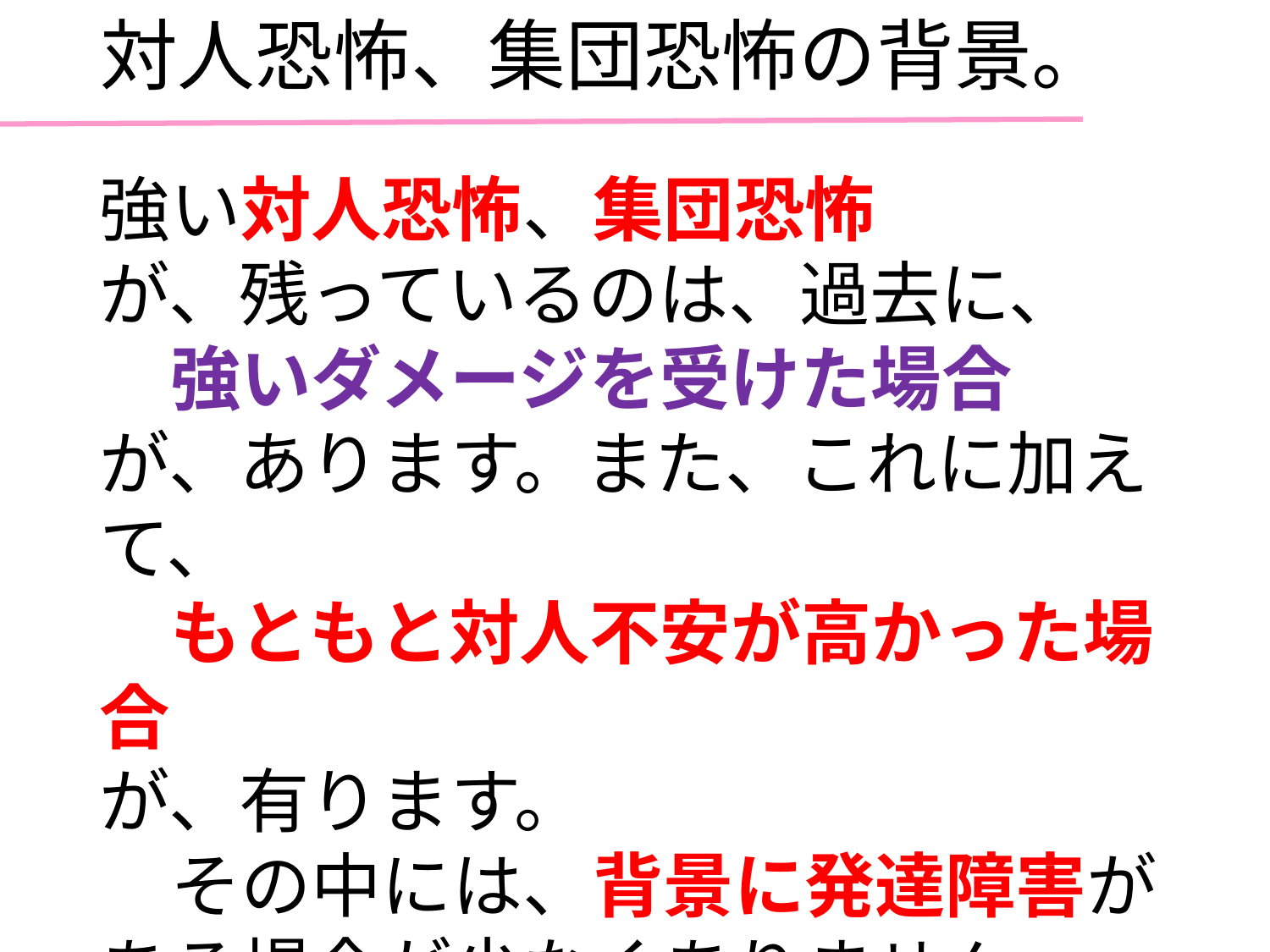

# 対人恐怖、集団恐怖の背景。
強い対人恐怖、集団恐怖
が、残っているのは、過去に、
　強いダメージを受けた場合
が、あります。また、これに加えて、
　もともと対人不安が高かった場合
が、有ります。
　その中には、背景に発達障害が
ある場合が少なくありません。